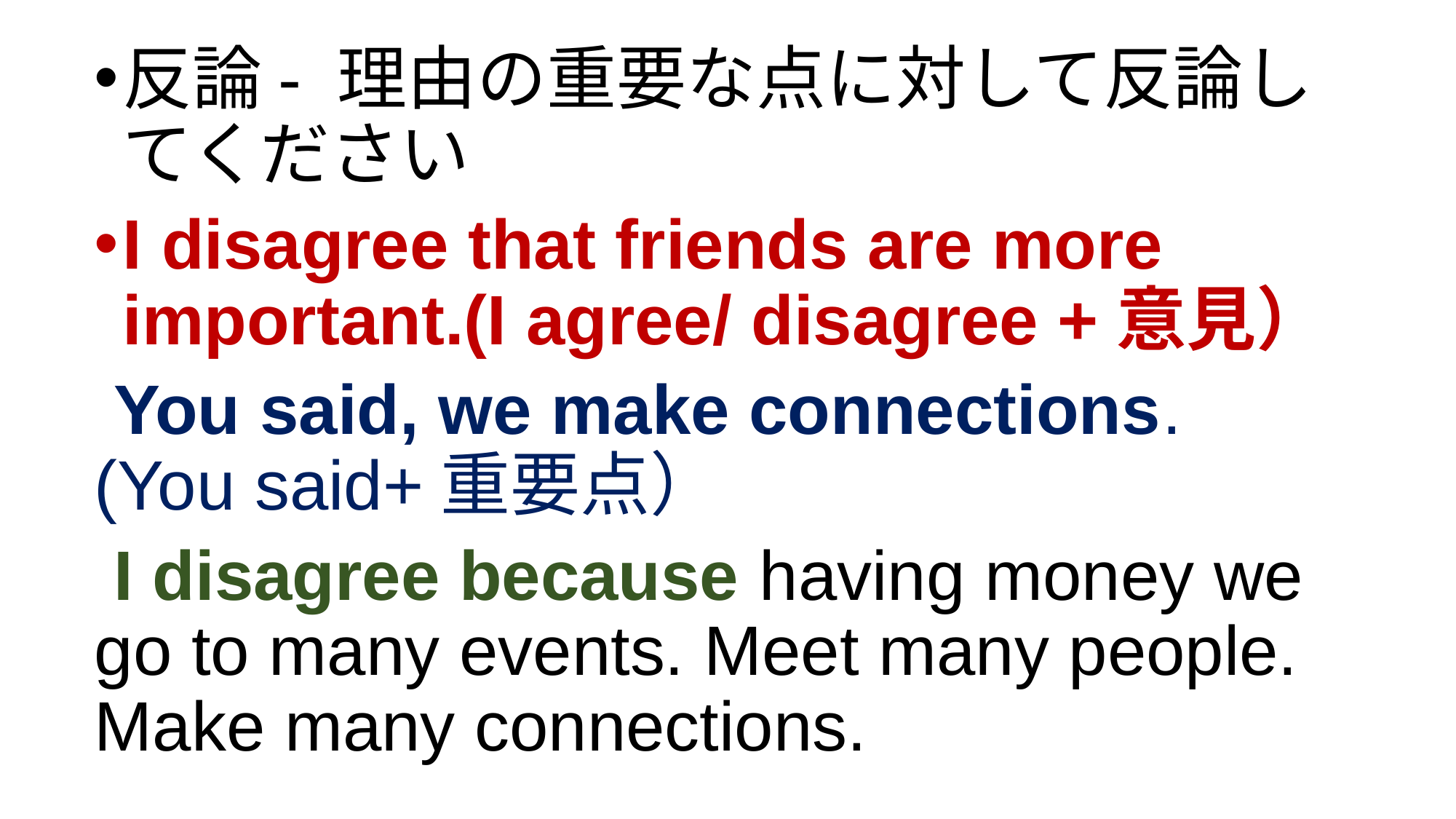

反論- 理由の重要な点に対して反論してください
I disagree that friends are more important.(I agree/ disagree +意見）
 You said, we make connections.　(You said+重要点）
 I disagree because having money we go to many events. Meet many people. Make many connections.